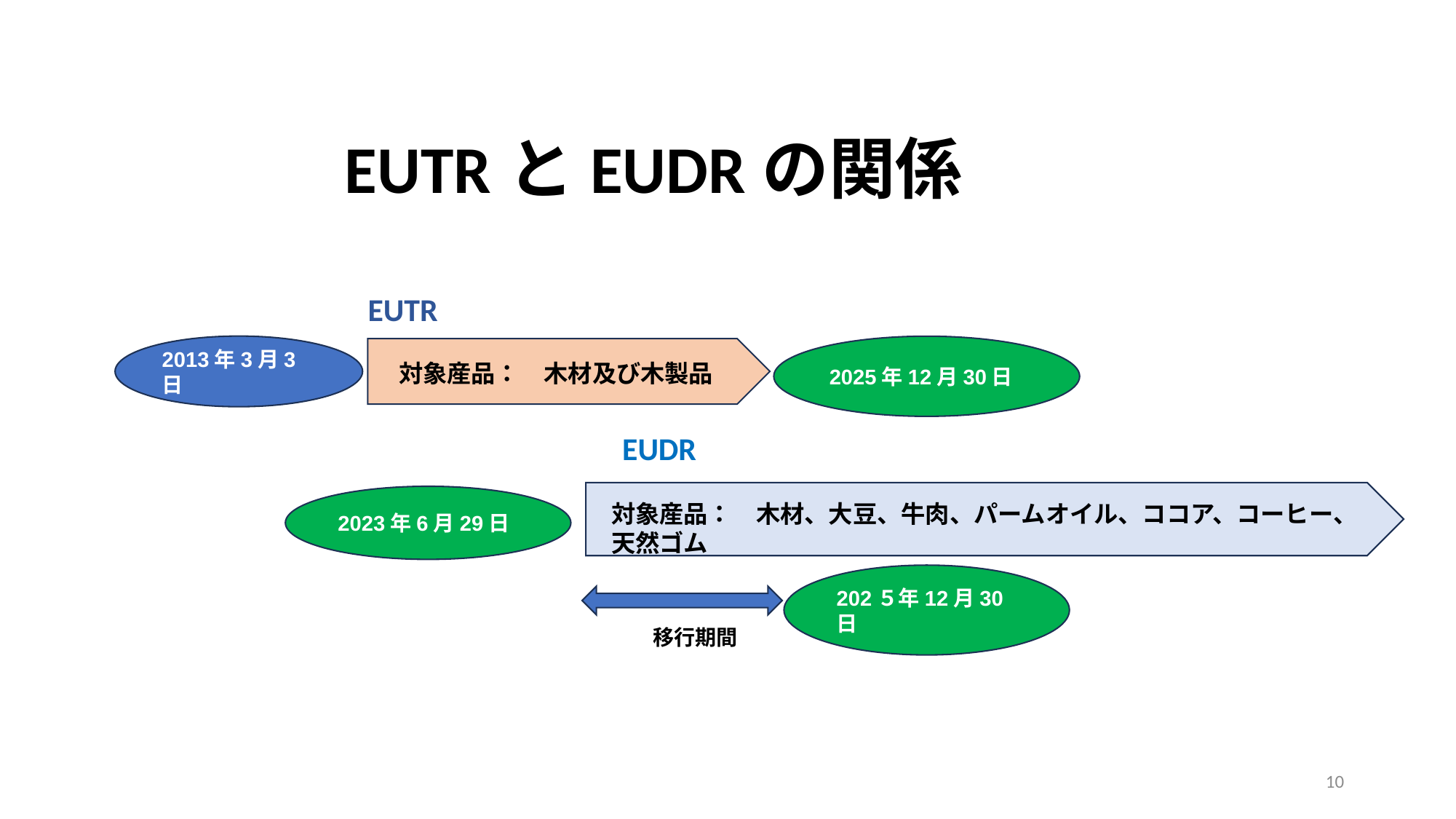

# EUTRとEUDRの関係
EUTR
2013年3月3日
2025年12月30日

対象産品：　木材及び木製品
EUDR

2023年6月29日
対象産品：　木材、大豆、牛肉、パームオイル、ココア、コーヒー、天然ゴム
202５年12月30日

移行期間
10